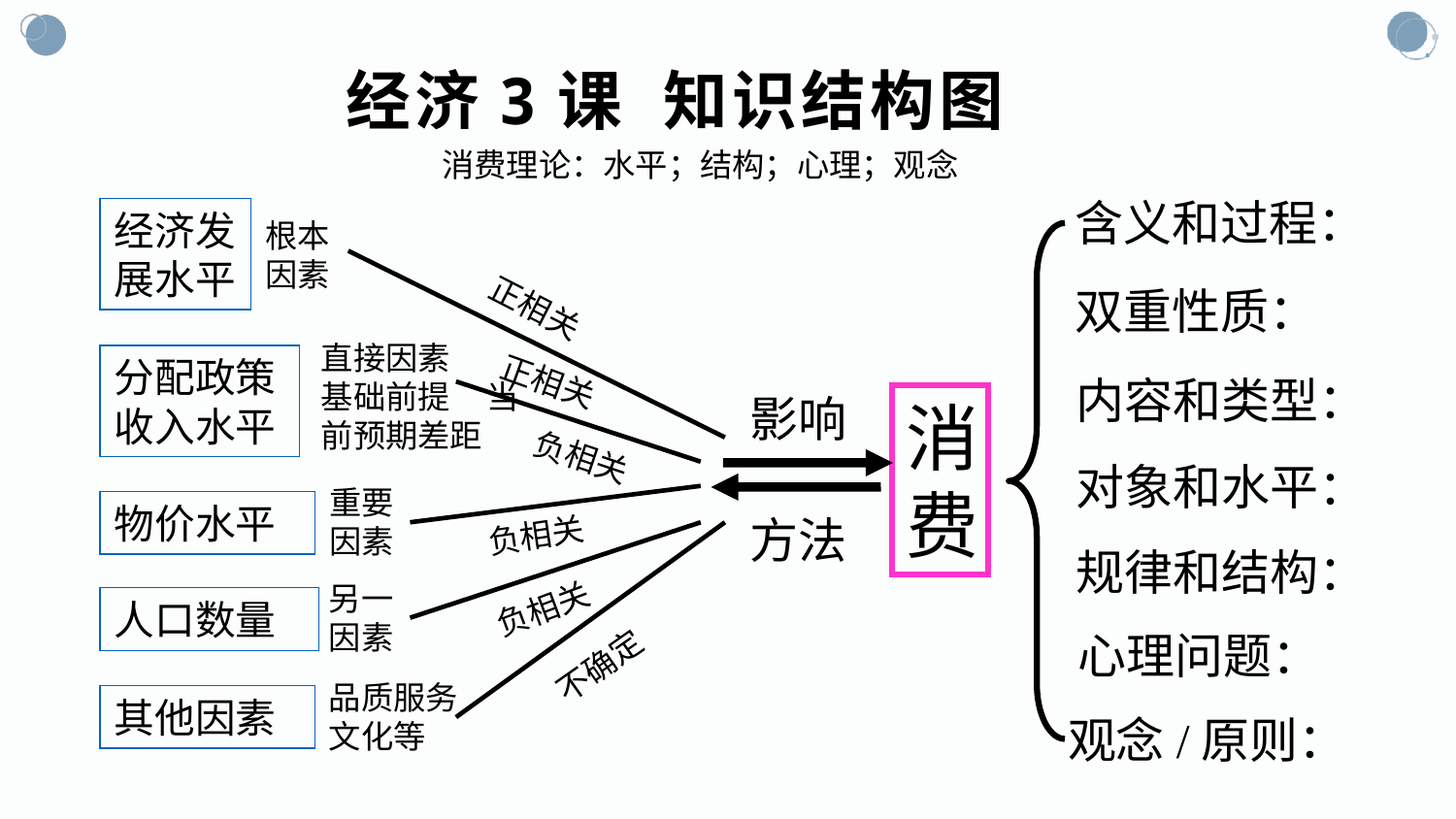

# 经济3课  知识结构图
消费理论：水平；结构；心理；观念
含义和过程：
经济发展水平
根本因素

双重性质：
正相关
直接因素       基础前提     当前预期差距
分配政策收入水平
正相关
内容和类型：

影响
消费
负相关
对象和水平：

重要因素

物价水平
方法
负相关

规律和结构：
另一因素
负相关
人口数量
心理问题：
不确定
品质服务
文化等
其他因素
观念/原则：